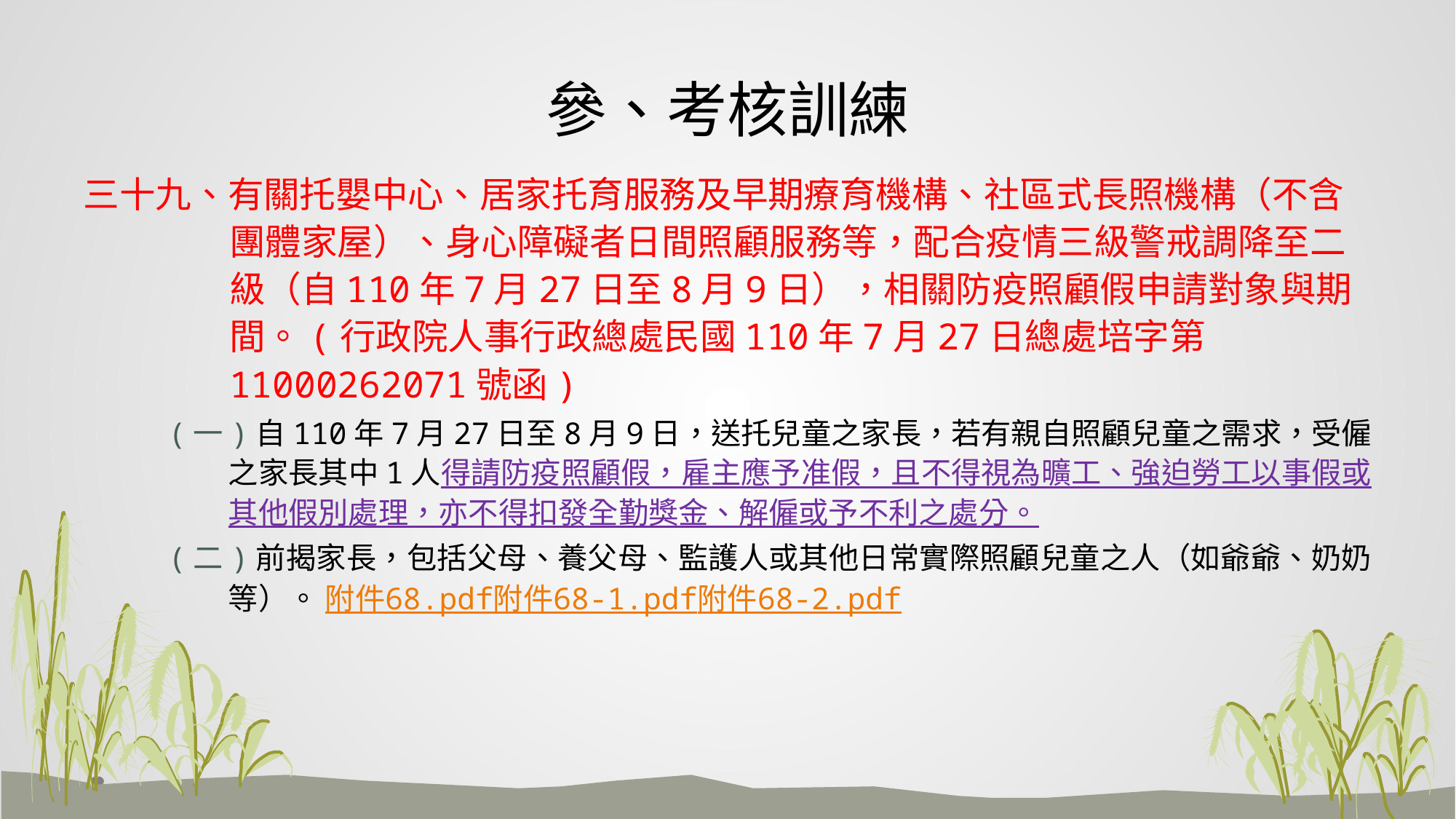

# 參、考核訓練
三十九、有關托嬰中心、居家托育服務及早期療育機構、社區式長照機構（不含團體家屋）、身心障礙者日間照顧服務等，配合疫情三級警戒調降至二級（自110年7月27日至8月9日），相關防疫照顧假申請對象與期間。(行政院人事行政總處民國110年7月27日總處培字第11000262071號函)
(一)自110年7月27日至8月9日，送托兒童之家長，若有親自照顧兒童之需求，受僱之家長其中1人得請防疫照顧假，雇主應予准假，且不得視為曠工、強迫勞工以事假或其他假別處理，亦不得扣發全勤獎金、解僱或予不利之處分。
(二)前揭家長，包括父母、養父母、監護人或其他日常實際照顧兒童之人（如爺爺、奶奶等）。 附件68.pdf附件68-1.pdf附件68-2.pdf